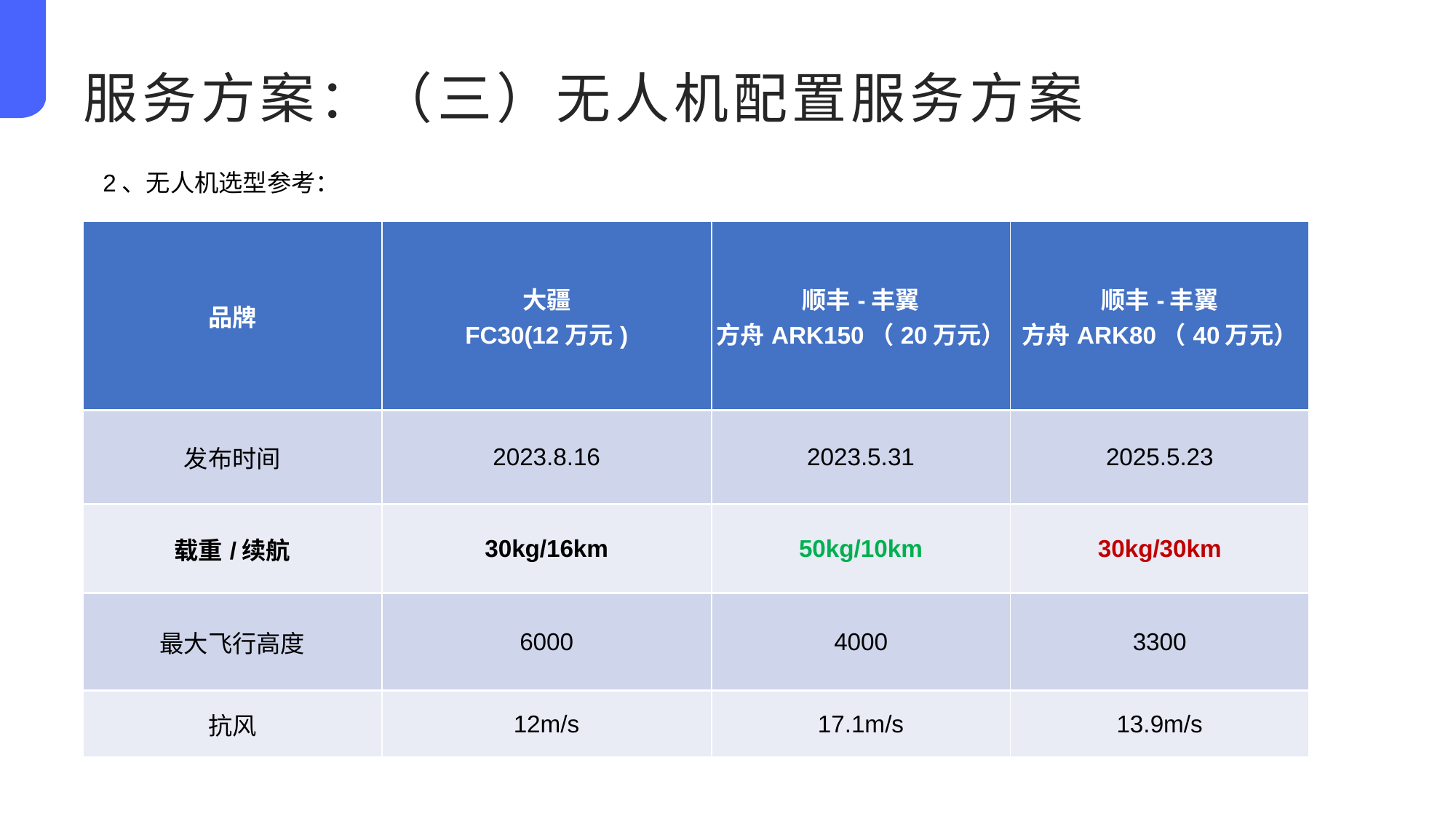

服务方案：（三）无人机配置服务方案
2、无人机选型参考：
| 品牌 | 大疆 FC30(12万元) | 顺丰-丰翼 方舟ARK150（20万元） | 顺丰-丰翼 方舟ARK80（40万元） |
| --- | --- | --- | --- |
| 发布时间 | 2023.8.16 | 2023.5.31 | 2025.5.23 |
| 载重/续航 | 30kg/16km | 50kg/10km | 30kg/30km |
| 最大飞行高度 | 6000 | 4000 | 3300 |
| 抗风 | 12m/s | 17.1m/s | 13.9m/s |
20